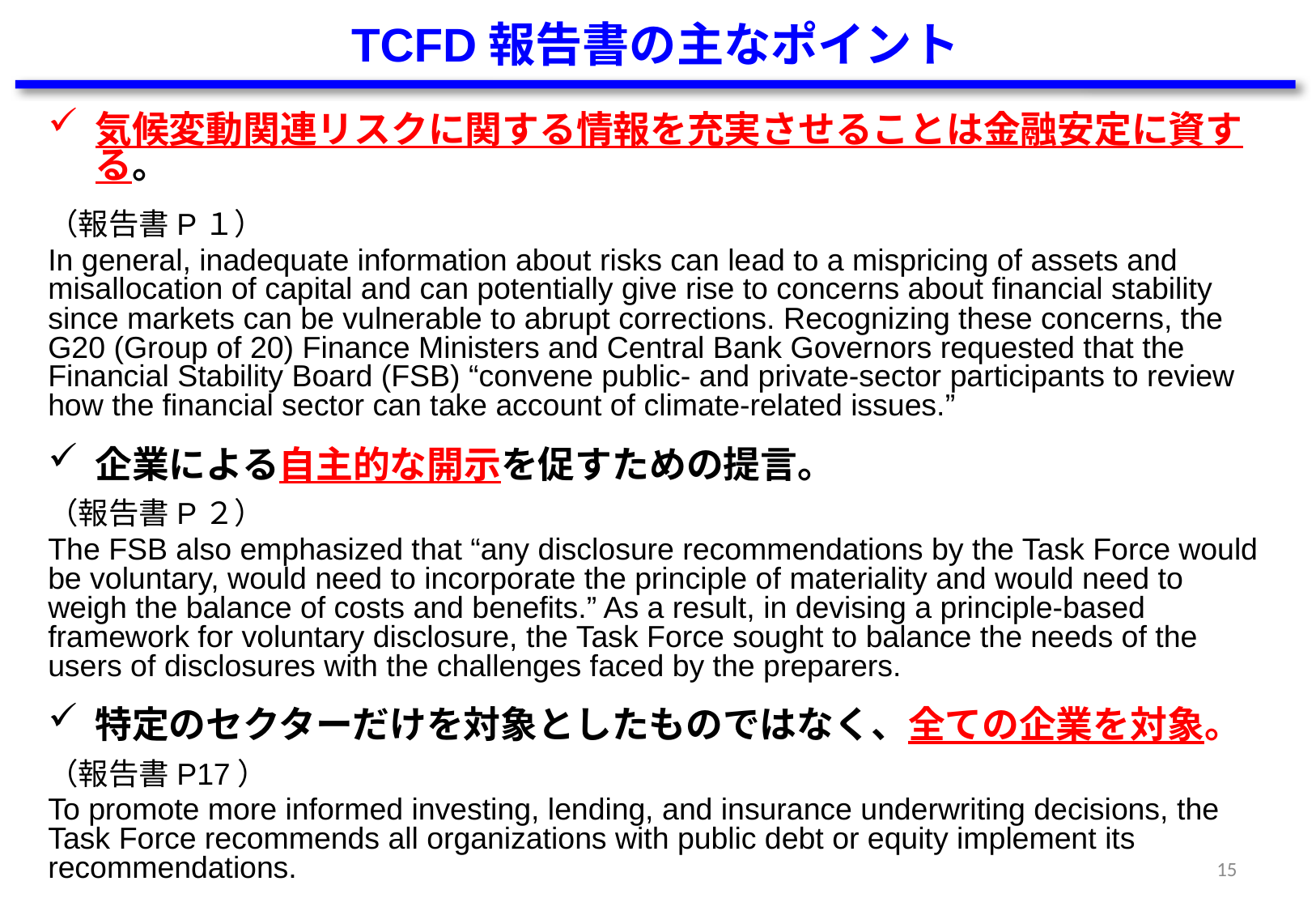

TCFD報告書の主なポイント

気候変動関連リスクに関する情報を充実させることは金融安定に資する。
（報告書P１）
In general, inadequate information about risks can lead to a mispricing of assets and misallocation of capital and can potentially give rise to concerns about financial stability since markets can be vulnerable to abrupt corrections. Recognizing these concerns, the G20 (Group of 20) Finance Ministers and Central Bank Governors requested that the Financial Stability Board (FSB) “convene public- and private-sector participants to review how the financial sector can take account of climate-related issues.”
企業による自主的な開示を促すための提言。
（報告書P２）
The FSB also emphasized that “any disclosure recommendations by the Task Force would be voluntary, would need to incorporate the principle of materiality and would need to weigh the balance of costs and benefits.” As a result, in devising a principle-based framework for voluntary disclosure, the Task Force sought to balance the needs of the users of disclosures with the challenges faced by the preparers.
特定のセクターだけを対象としたものではなく、全ての企業を対象。
（報告書P17）
To promote more informed investing, lending, and insurance underwriting decisions, the Task Force recommends all organizations with public debt or equity implement its recommendations.

15